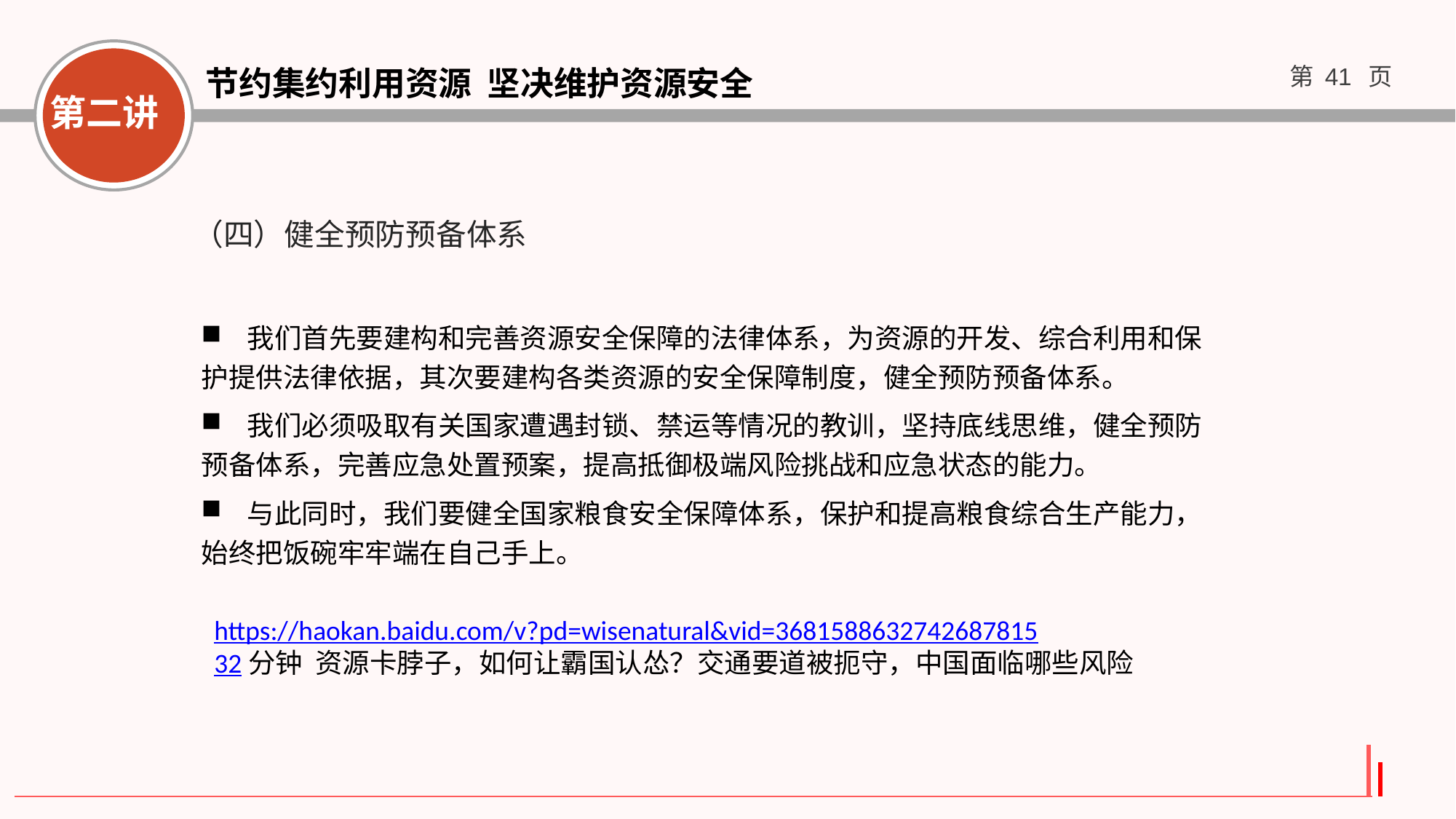

（四）健全预防预备体系
   我们首先要建构和完善资源安全保障的法律体系，为资源的开发、综合利用和保护提供法律依据，其次要建构各类资源的安全保障制度，健全预防预备体系。
   我们必须吸取有关国家遭遇封锁、禁运等情况的教训，坚持底线思维，健全预防预备体系，完善应急处置预案，提高抵御极端风险挑战和应急状态的能力。
   与此同时，我们要健全国家粮食安全保障体系，保护和提高粮食综合生产能力，始终把饭碗牢牢端在自己手上。
https://haokan.baidu.com/v?pd=wisenatural&vid=368158863274268781532分钟  资源卡脖子，如何让霸国认怂？交通要道被扼守，中国面临哪些风险